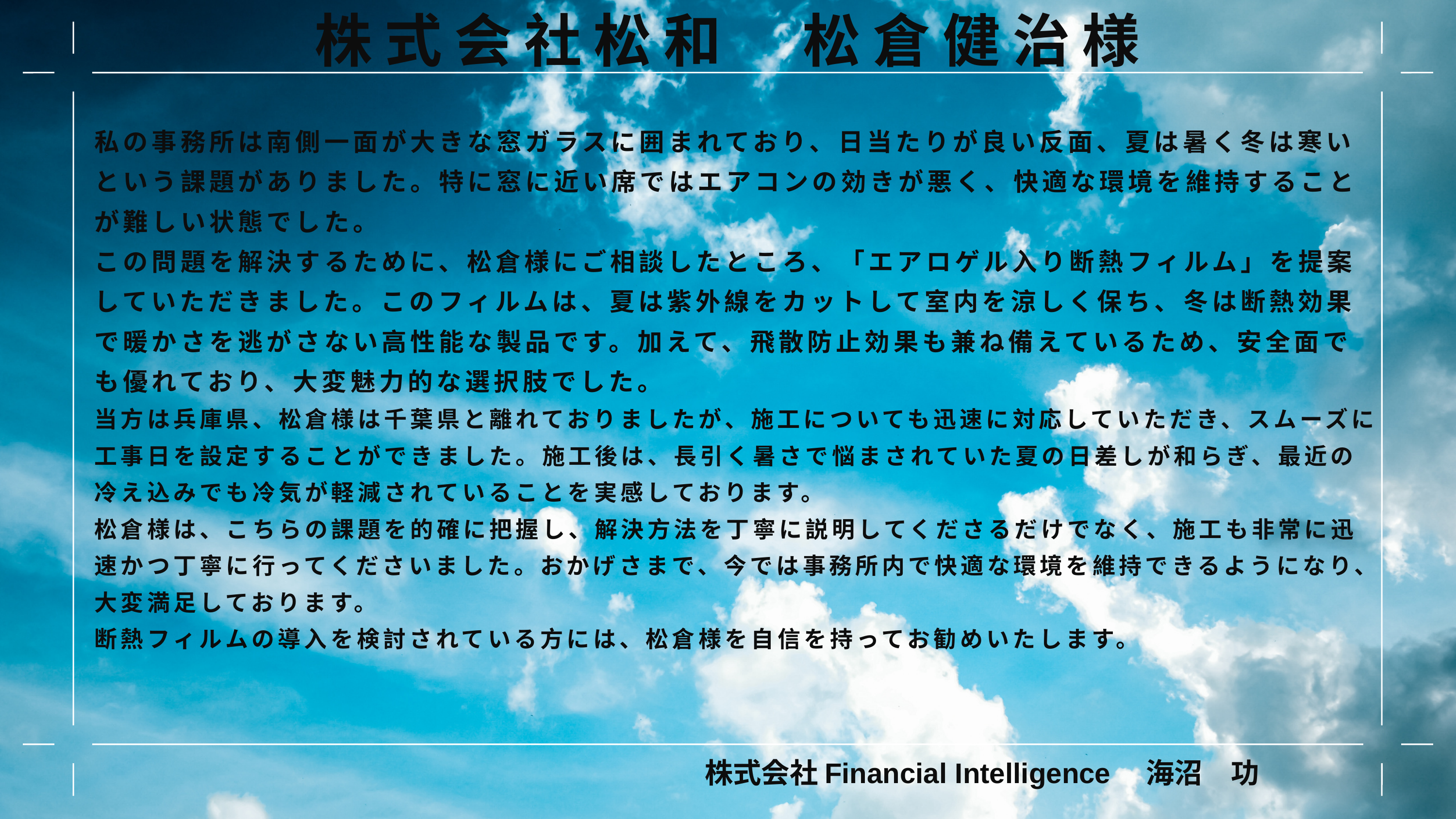

株式会社松和　松倉健治様

私の事務所は南側一面が大きな窓ガラスに囲まれており、日当たりが良い反面、夏は暑く冬は寒いという課題がありました。特に窓に近い席ではエアコンの効きが悪く、快適な環境を維持することが難しい状態でした。
この問題を解決するために、松倉様にご相談したところ、「エアロゲル入り断熱フィルム」を提案していただきました。このフィルムは、夏は紫外線をカットして室内を涼しく保ち、冬は断熱効果で暖かさを逃がさない高性能な製品です。加えて、飛散防止効果も兼ね備えているため、安全面でも優れており、大変魅力的な選択肢でした。
当方は兵庫県、松倉様は千葉県と離れておりましたが、施工についても迅速に対応していただき、スムーズに工事日を設定することができました。施工後は、長引く暑さで悩まされていた夏の日差しが和らぎ、最近の冷え込みでも冷気が軽減されていることを実感しております。
松倉様は、こちらの課題を的確に把握し、解決方法を丁寧に説明してくださるだけでなく、施工も非常に迅速かつ丁寧に行ってくださいました。おかげさまで、今では事務所内で快適な環境を維持できるようになり、大変満足しております。
断熱フィルムの導入を検討されている方には、松倉様を自信を持ってお勧めいたします。

株式会社Financial Intelligence　海沼　功